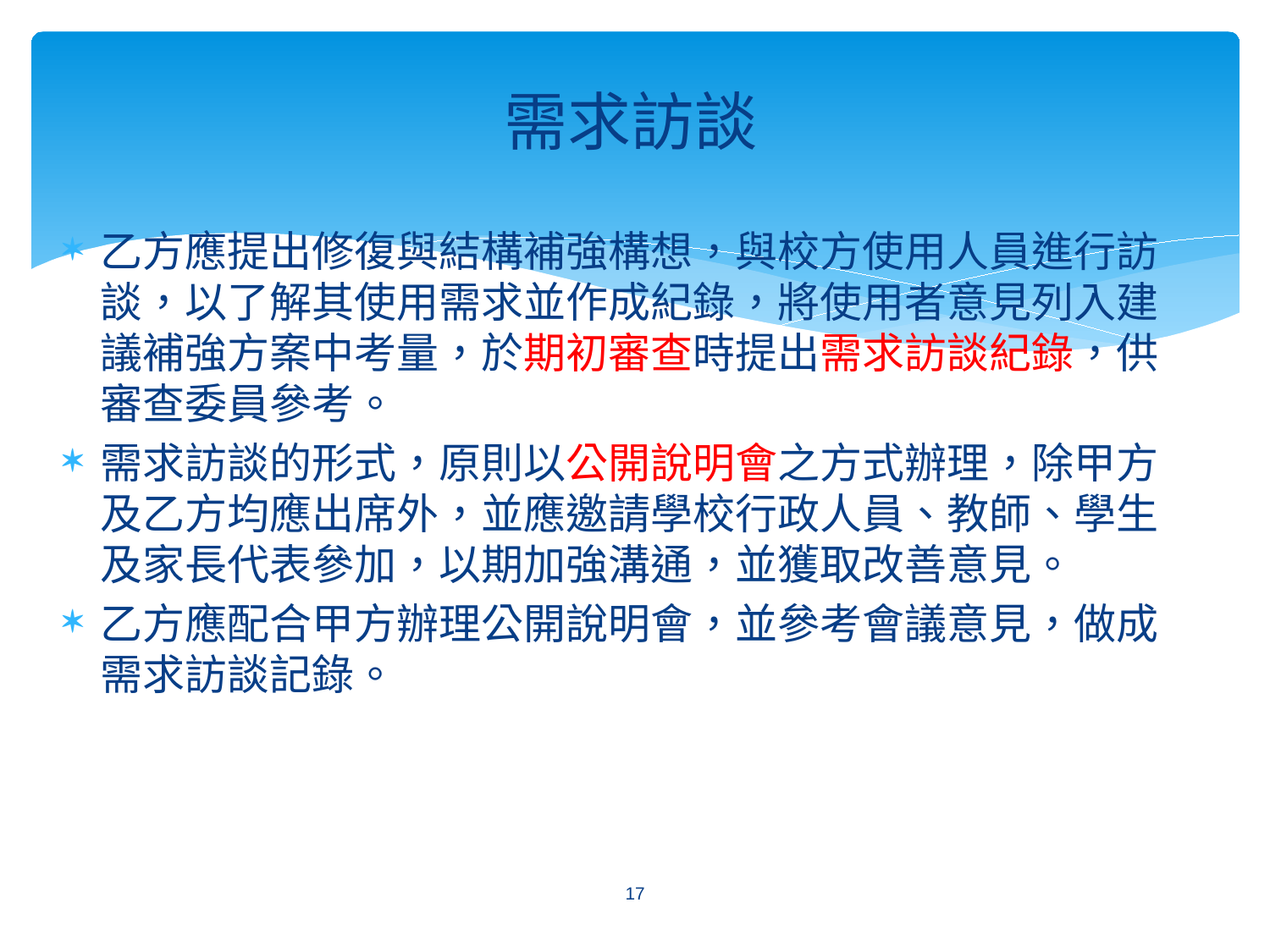

# 需求訪談
乙方應提出修復與結構補強構想，與校方使用人員進行訪談，以了解其使用需求並作成紀錄，將使用者意見列入建議補強方案中考量，於期初審查時提出需求訪談紀錄，供審查委員參考。
需求訪談的形式，原則以公開說明會之方式辦理，除甲方及乙方均應出席外，並應邀請學校行政人員、教師、學生及家長代表參加，以期加強溝通，並獲取改善意見。
乙方應配合甲方辦理公開說明會，並參考會議意見，做成需求訪談記錄。

17